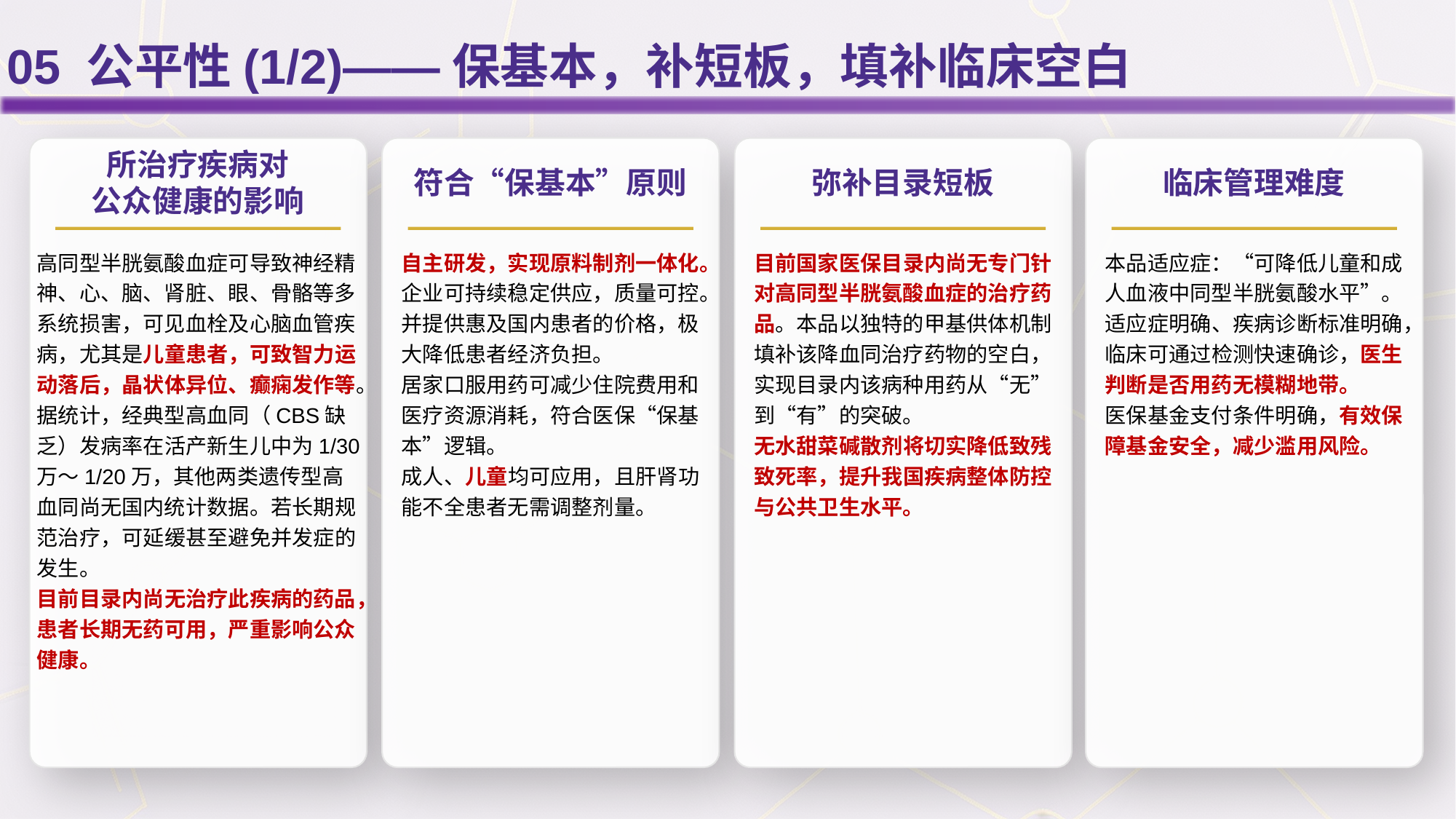

05 公平性(1/2)——保基本，补短板，填补临床空白

符合“保基本”原则
弥补目录短板
临床管理难度
所治疗疾病对
公众健康的影响

自主研发，实现原料制剂一体化。企业可持续稳定供应，质量可控。并提供惠及国内患者的价格，极大降低患者经济负担。
居家口服用药可减少住院费用和医疗资源消耗，符合医保“保基本”逻辑。
成人、儿童均可应用，且肝肾功能不全患者无需调整剂量。

目前国家医保目录内尚无专门针对高同型半胱氨酸血症的治疗药品。本品以独特的甲基供体机制填补该降血同治疗药物的空白，实现目录内该病种用药从“无”到“有”的突破。
无水甜菜碱散剂将切实降低致残致死率，提升我国疾病整体防控与公共卫生水平。

本品适应症：“可降低儿童和成人血液中同型半胱氨酸水平”。适应症明确、疾病诊断标准明确，临床可通过检测快速确诊，医生判断是否用药无模糊地带。
医保基金支付条件明确，有效保障基金安全，减少滥用风险。

高同型半胱氨酸血症可导致神经精神、心、脑、肾脏、眼、骨骼等多系统损害，可见血栓及心脑血管疾病，尤其是儿童患者，可致智力运动落后，晶状体异位、癫痫发作等。
据统计，经典型高血同（CBS缺乏）发病率在活产新生儿中为1/30万～1/20万，其他两类遗传型高血同尚无国内统计数据。若⻓期规范治疗，可延缓甚⾄避免并发症的发生。
目前目录内尚无治疗此疾病的药品，患者长期无药可用，严重影响公众健康。